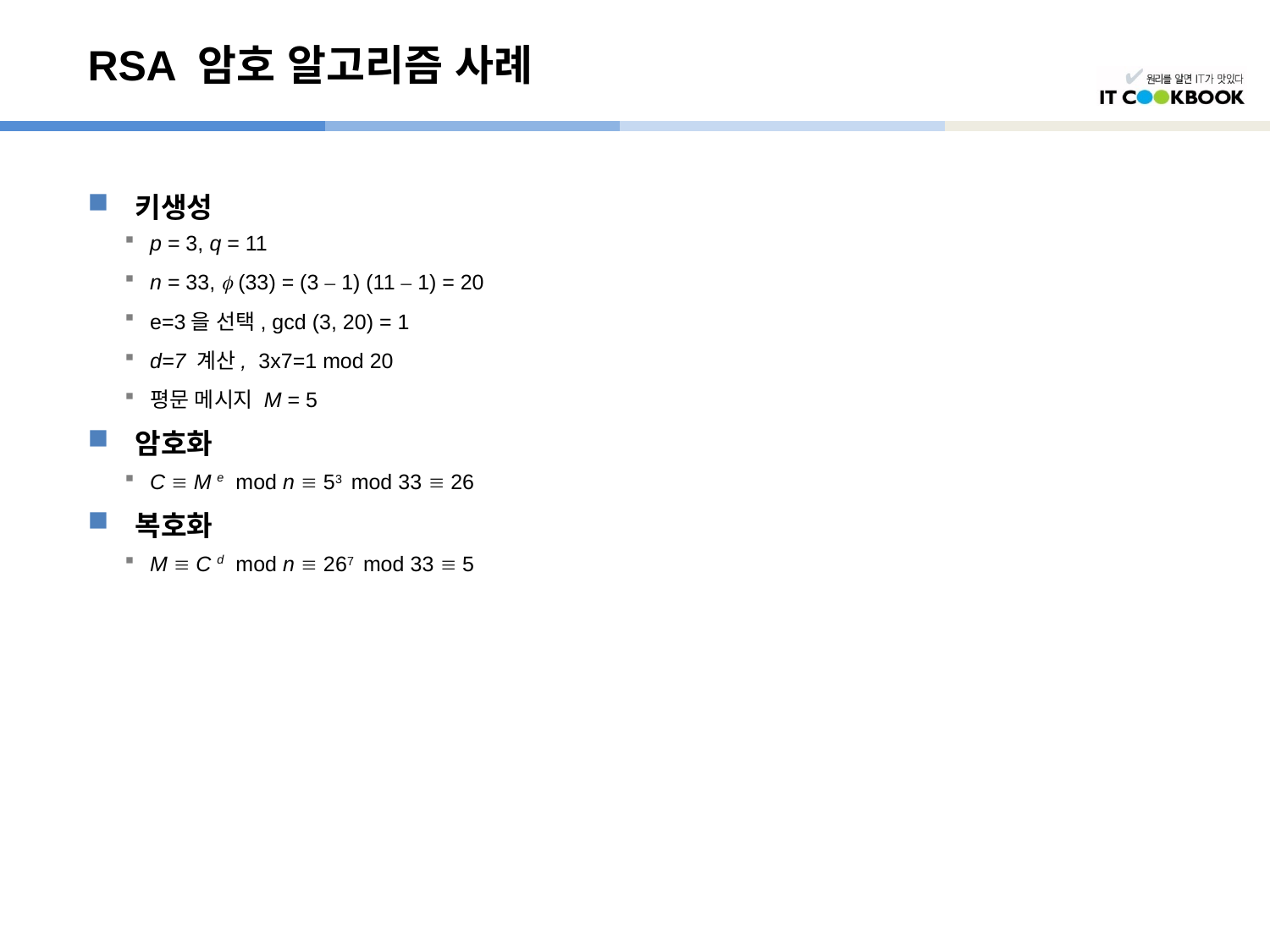

# RSA 암호 알고리즘 사례
키생성
p = 3, q = 11
n = 33, φ (33) = (3 – 1) (11 – 1) = 20
e=3을 선택, gcd (3, 20) = 1
d=7 계산,  3x7=1 mod 20
평문 메시지 M = 5
암호화
C ≡ M e  mod n ≡ 53  mod 33 ≡ 26
복호화
M ≡ C d  mod n ≡ 267  mod 33 ≡ 5